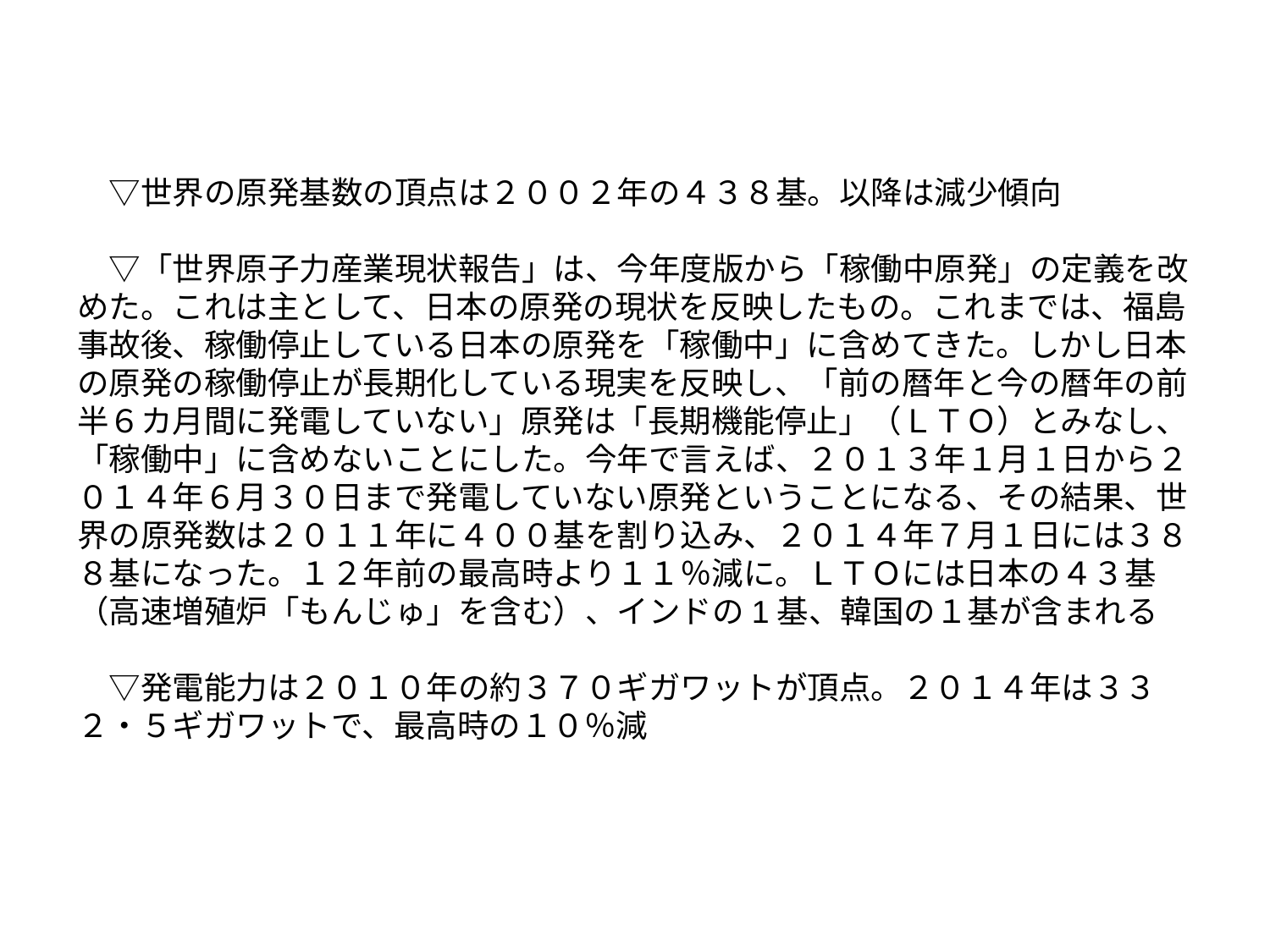

▽世界の原発基数の頂点は２００２年の４３８基。以降は減少傾向

　▽「世界原子力産業現状報告」は、今年度版から「稼働中原発」の定義を改めた。これは主として、日本の原発の現状を反映したもの。これまでは、福島事故後、稼働停止している日本の原発を「稼働中」に含めてきた。しかし日本の原発の稼働停止が長期化している現実を反映し、「前の暦年と今の暦年の前半６カ月間に発電していない」原発は「長期機能停止」（ＬＴＯ）とみなし、「稼働中」に含めないことにした。今年で言えば、２０１３年１月１日から２０１４年６月３０日まで発電していない原発ということになる、その結果、世界の原発数は２０１１年に４００基を割り込み、２０１４年７月１日には３８８基になった。１２年前の最高時より１１％減に。ＬＴＯには日本の４３基（高速増殖炉「もんじゅ」を含む）、インドの1基、韓国の１基が含まれる

　▽発電能力は２０１０年の約３７０ギガワットが頂点。２０１４年は３３２・５ギガワットで、最高時の１０％減